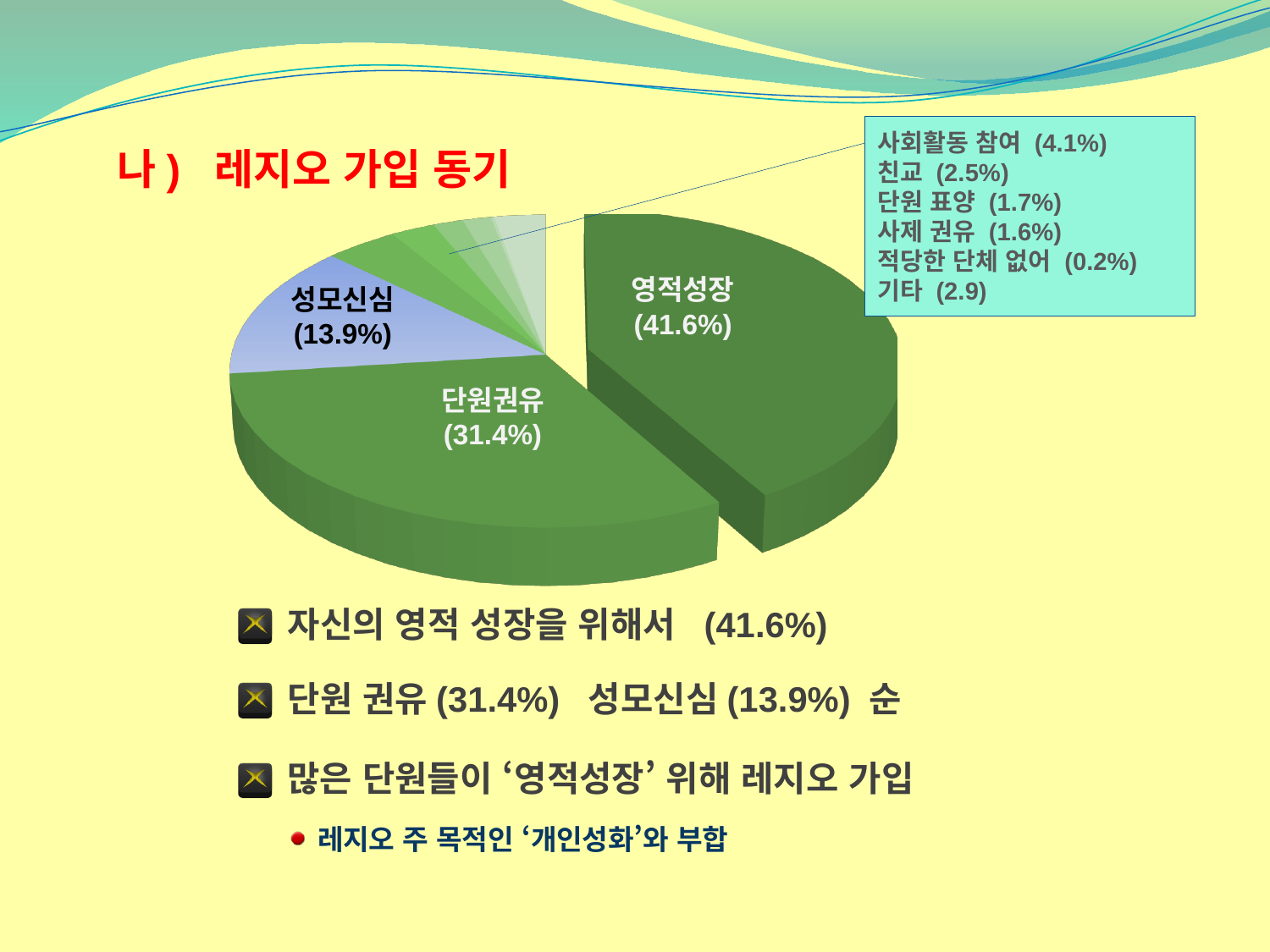

사회활동 참여 (4.1%)
친교 (2.5%)
단원 표양 (1.7%)
사제 권유 (1.6%)
적당한 단체 없어 (0.2%)
기타 (2.9)

[unsupported chart]

영적성장
(41.6%)
단원권유
(31.4%)
나)  레지오 가입 동기
성모신심
(13.9%)
자신의 영적 성장을 위해서  (41.6%)

단원 권유(31.4%)  성모신심(13.9%) 순

많은 단원들이 ‘영적성장’ 위해 레지오 가입

레지오 주 목적인 ‘개인성화’와 부합